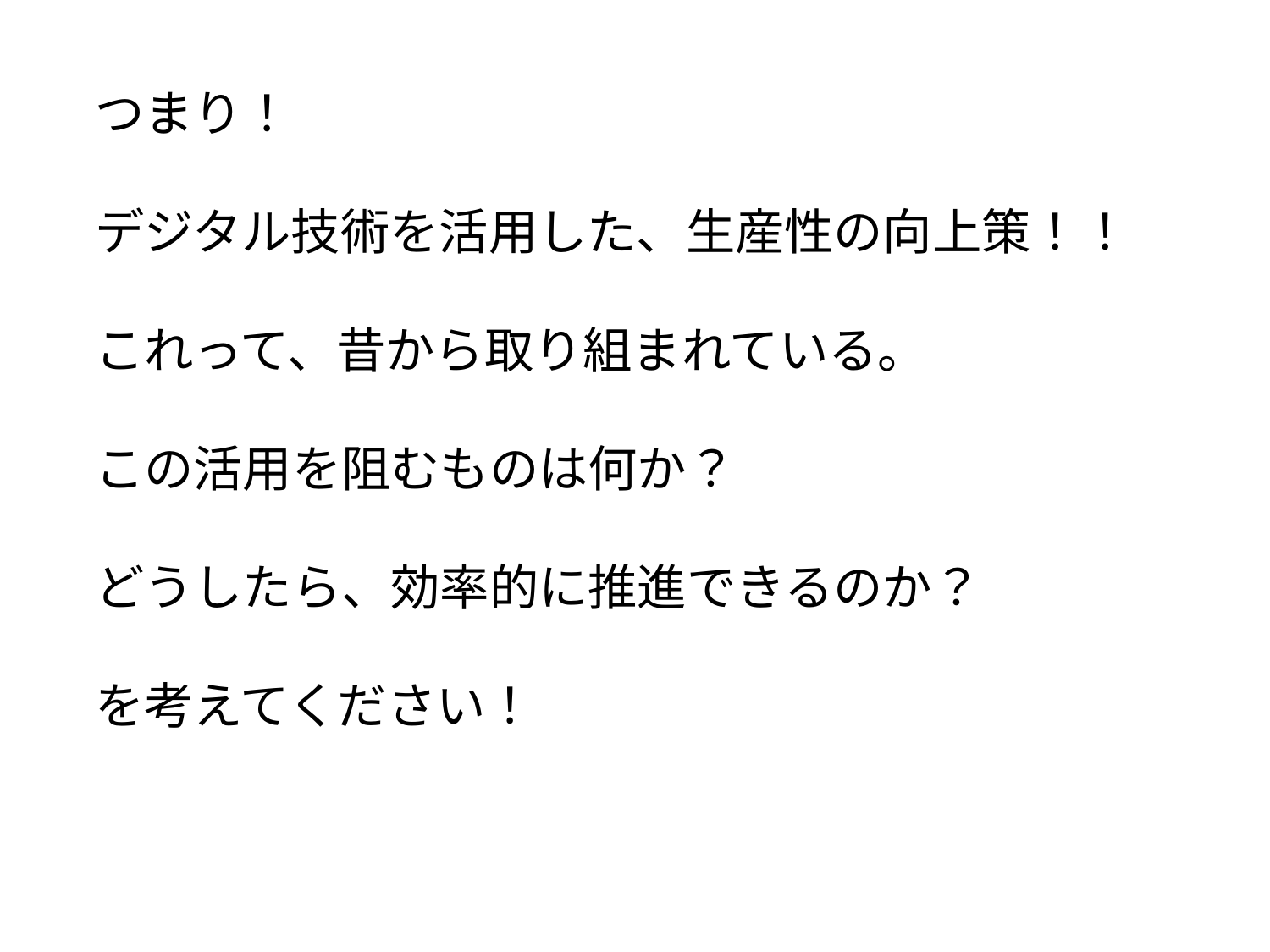

つまり！

デジタル技術を活用した、生産性の向上策！！

これって、昔から取り組まれている。

この活用を阻むものは何か？

どうしたら、効率的に推進できるのか？

を考えてください！